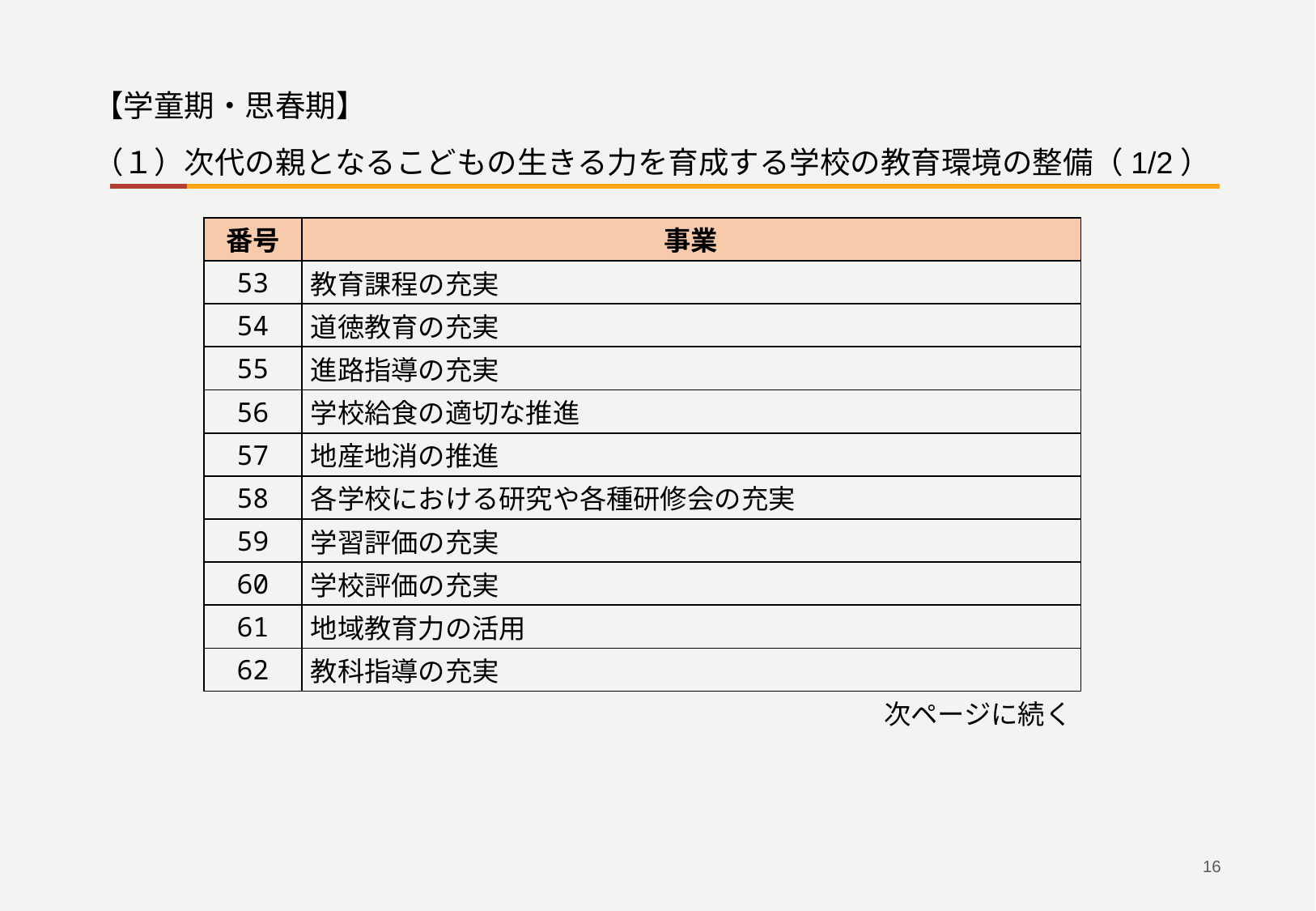

【学童期・思春期】
（１）次代の親となるこどもの生きる力を育成する学校の教育環境の整備（1/2）
| 番号 | 事業 |
| --- | --- |
| 53 | 教育課程の充実 |
| 54 | 道徳教育の充実 |
| 55 | 進路指導の充実 |
| 56 | 学校給食の適切な推進 |
| 57 | 地産地消の推進 |
| 58 | 各学校における研究や各種研修会の充実 |
| 59 | 学習評価の充実 |
| 60 | 学校評価の充実 |
| 61 | 地域教育力の活用 |
| 62 | 教科指導の充実 |
|  | 次ページに続く |
16